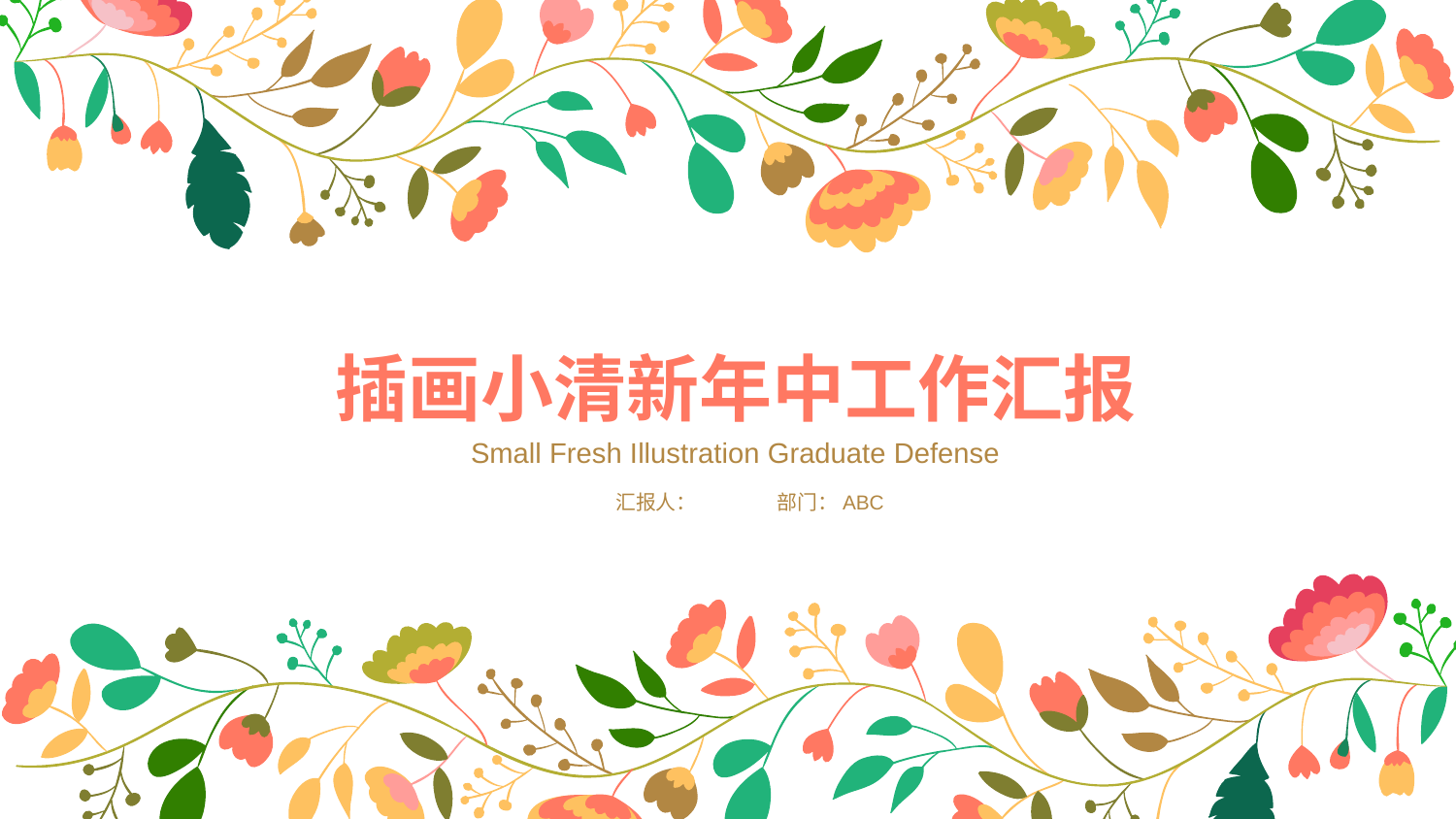

插画小清新年中工作汇报
Small Fresh Illustration Graduate Defense
汇报人：
部门：ABC